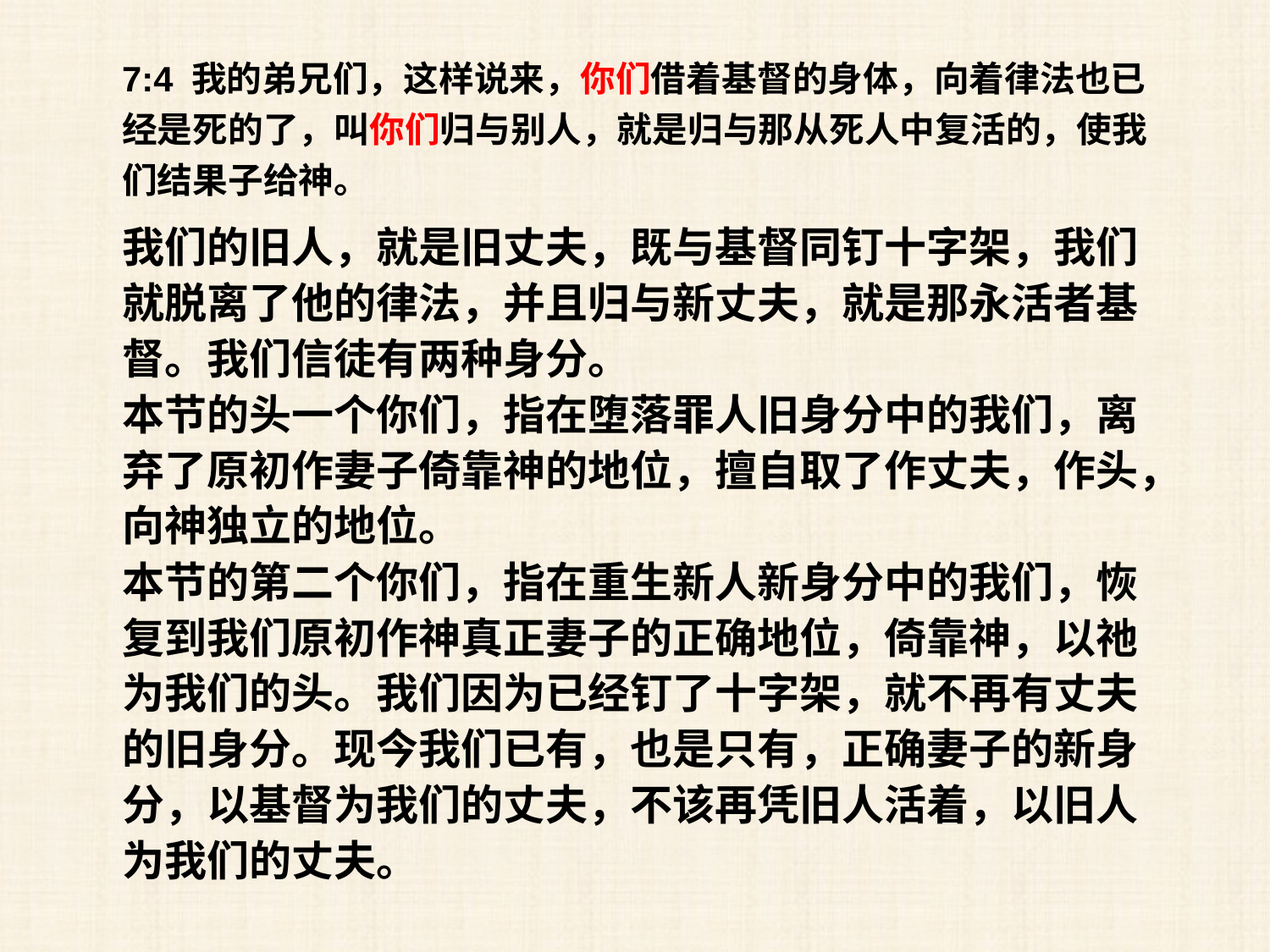

7:4 我的弟兄们，这样说来，你们借着基督的身体，向着律法也已经是死的了，叫你们归与别人，就是归与那从死人中复活的，使我们结果子给神。
我们的旧人，就是旧丈夫，既与基督同钉十字架，我们就脱离了他的律法，并且归与新丈夫，就是那永活者基督。我们信徒有两种身分。
本节的头一个你们，指在堕落罪人旧身分中的我们，离弃了原初作妻子倚靠神的地位，擅自取了作丈夫，作头，向神独立的地位。
本节的第二个你们，指在重生新人新身分中的我们，恢复到我们原初作神真正妻子的正确地位，倚靠神，以祂为我们的头。我们因为已经钉了十字架，就不再有丈夫的旧身分。现今我们已有，也是只有，正确妻子的新身分，以基督为我们的丈夫，不该再凭旧人活着，以旧人为我们的丈夫。